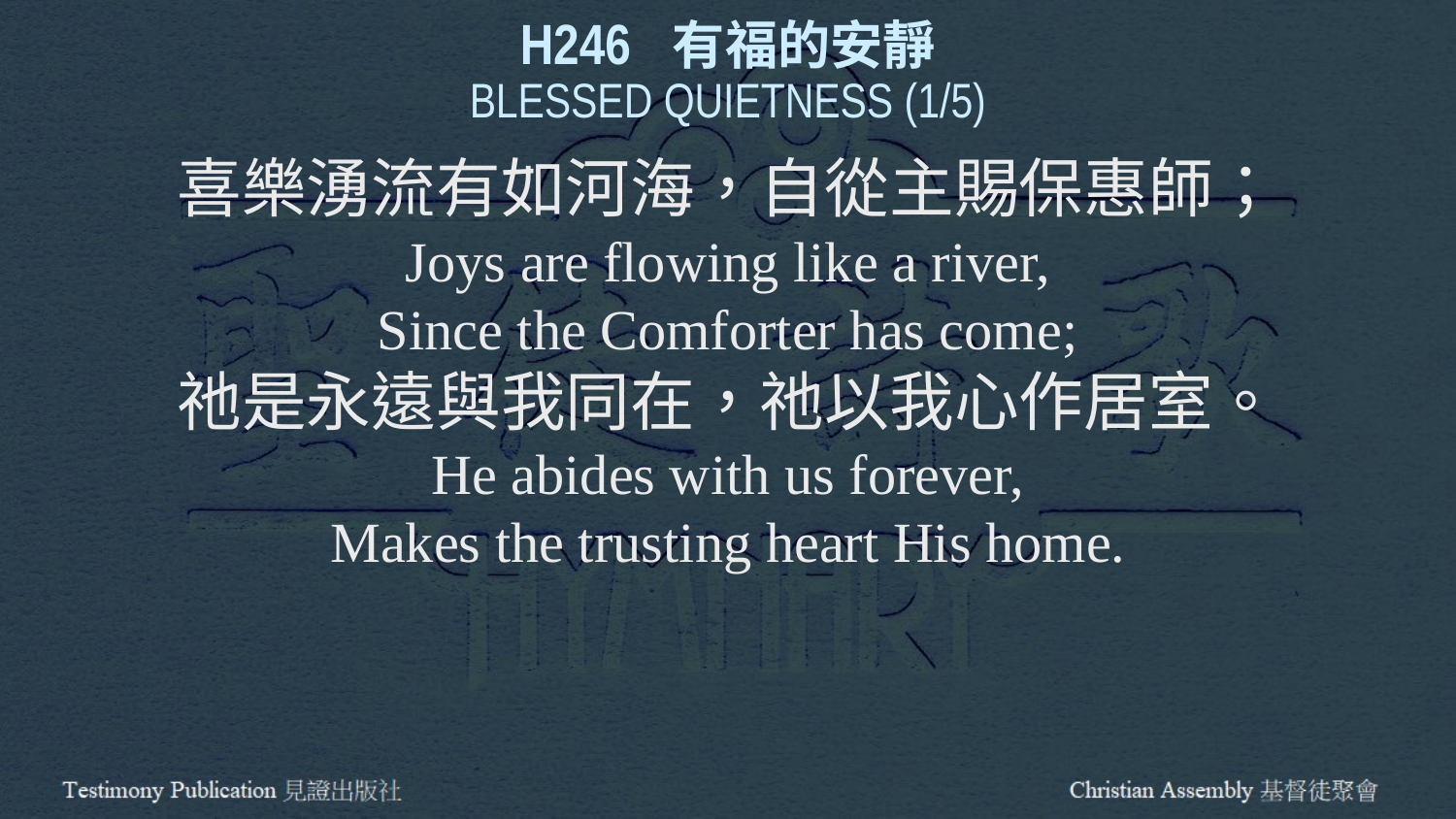

H246  有福的安靜
BLESSED QUIETNESS (1/5)
喜樂湧流有如河海，自從主賜保惠師；
Joys are flowing like a river,
Since the Comforter has come;
祂是永遠與我同在，祂以我心作居室。
He abides with us forever,
Makes the trusting heart His home.